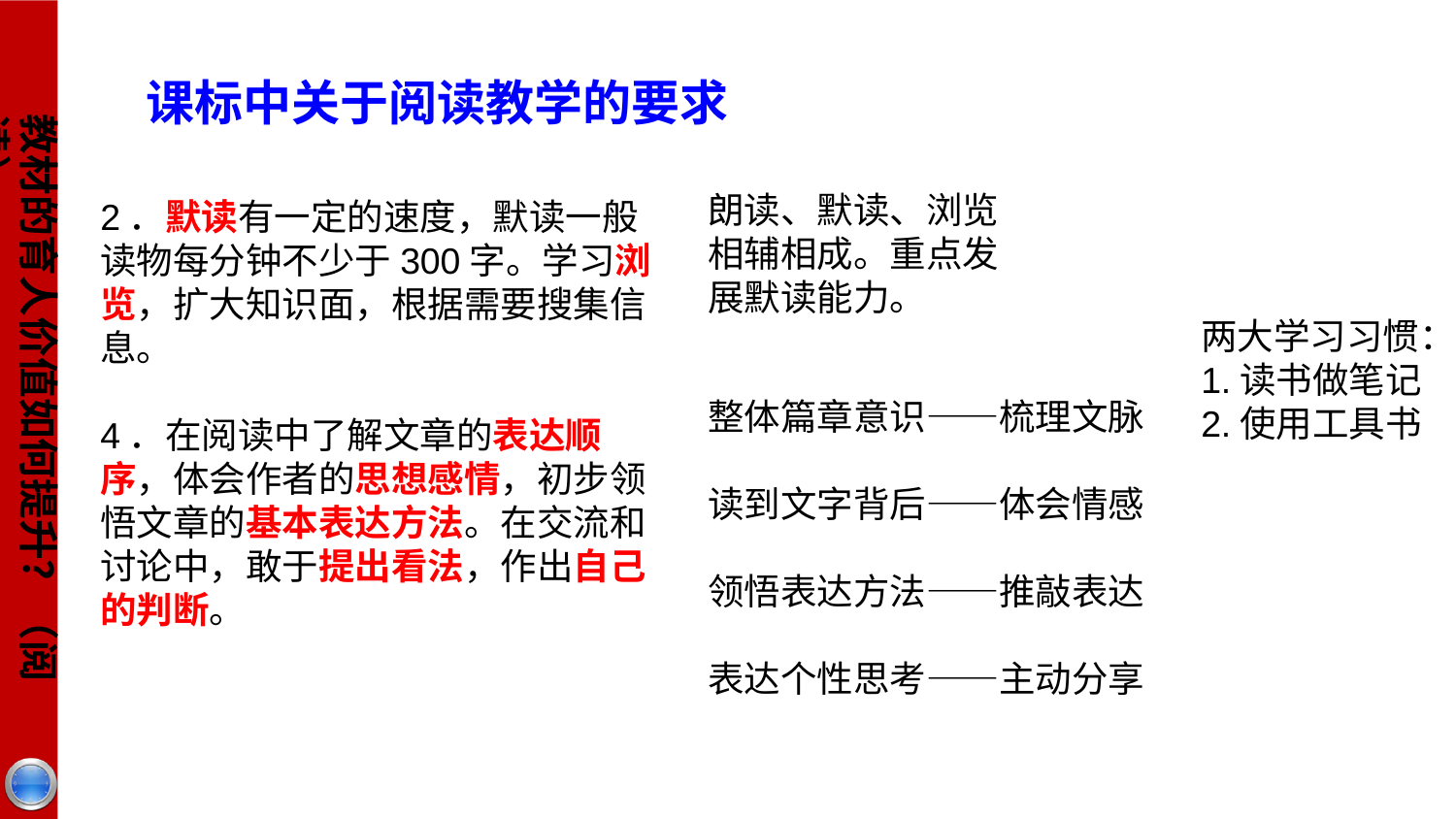

课标中关于阅读教学的要求
教材的育人价值如何提升？（阅读）
朗读、默读、浏览相辅相成。重点发展默读能力。
2．默读有一定的速度，默读一般读物每分钟不少于300字。学习浏览，扩大知识面，根据需要搜集信息。

4．在阅读中了解文章的表达顺序，体会作者的思想感情，初步领悟文章的基本表达方法。在交流和讨论中，敢于提出看法，作出自己的判断。

两大学习习惯：
1.读书做笔记
2.使用工具书
整体篇章意识——梳理文脉

读到文字背后——体会情感

领悟表达方法——推敲表达

表达个性思考——主动分享